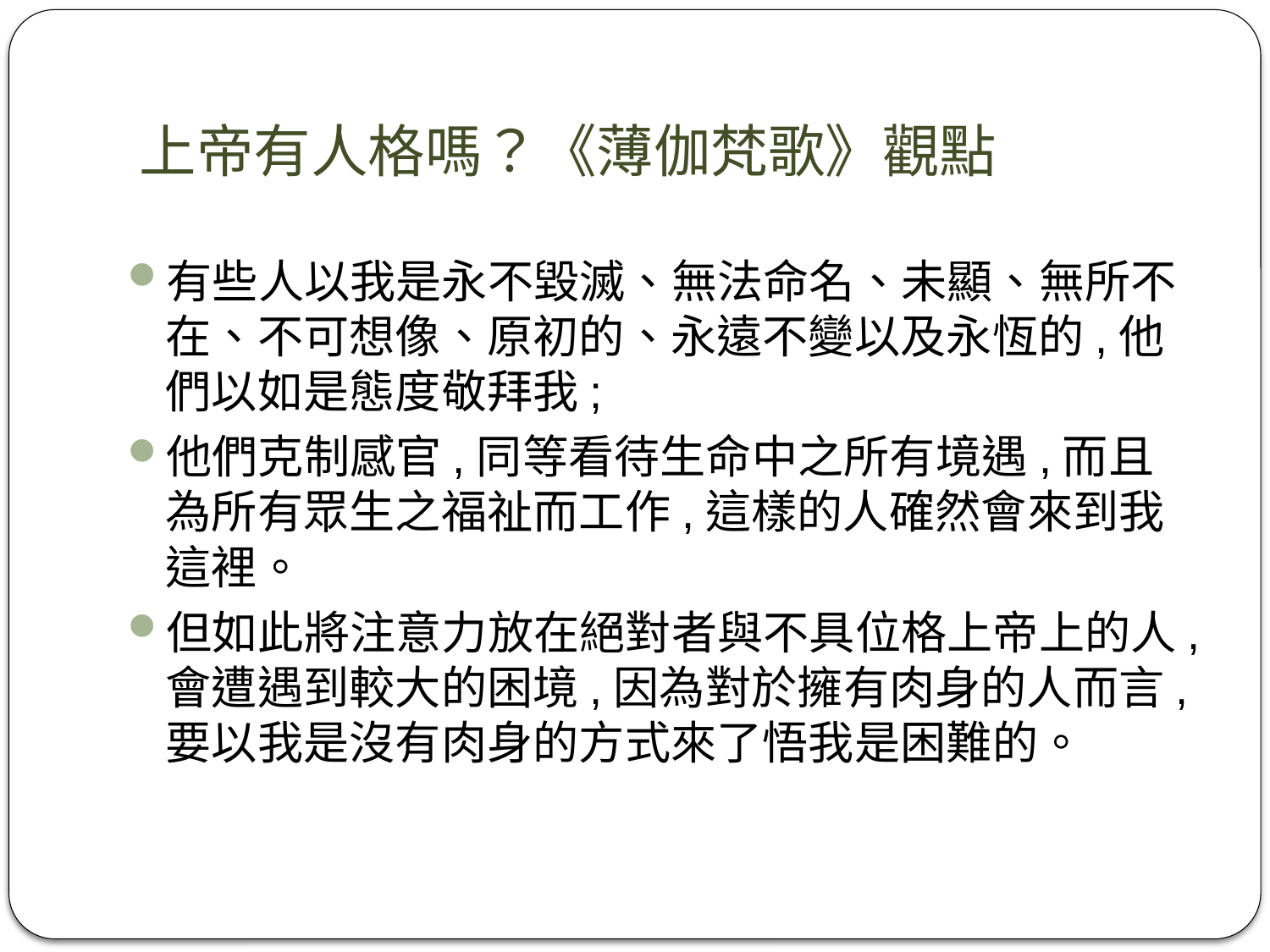

# 上帝有人格嗎？《薄伽梵歌》觀點
有些人以我是永不毀滅、無法命名、未顯、無所不在、不可想像、原初的、永遠不變以及永恆的,他們以如是態度敬拜我;
他們克制感官,同等看待生命中之所有境遇,而且為所有眾生之福祉而工作,這樣的人確然會來到我這裡。
但如此將注意力放在絕對者與不具位格上帝上的人,會遭遇到較大的困境,因為對於擁有肉身的人而言,要以我是沒有肉身的方式來了悟我是困難的。